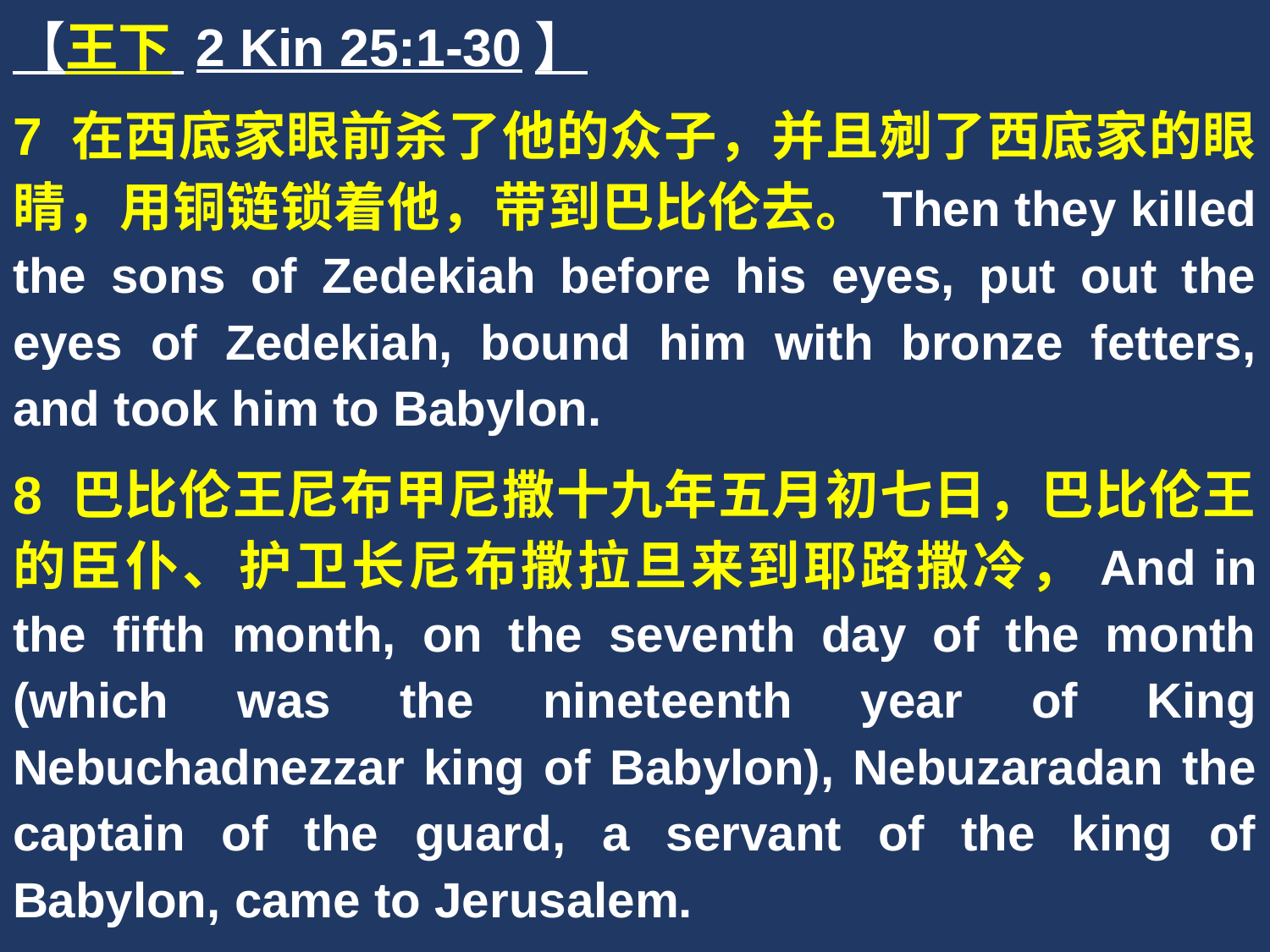

【王下 2 Kin 25:1-30】
7 在西底家眼前杀了他的众子，并且剜了西底家的眼睛，用铜链锁着他，带到巴比伦去。Then they killed the sons of Zedekiah before his eyes, put out the eyes of Zedekiah, bound him with bronze fetters, and took him to Babylon.
8 巴比伦王尼布甲尼撒十九年五月初七日，巴比伦王的臣仆、护卫长尼布撒拉旦来到耶路撒冷，And in the fifth month, on the seventh day of the month (which was the nineteenth year of King Nebuchadnezzar king of Babylon), Nebuzaradan the captain of the guard, a servant of the king of Babylon, came to Jerusalem.